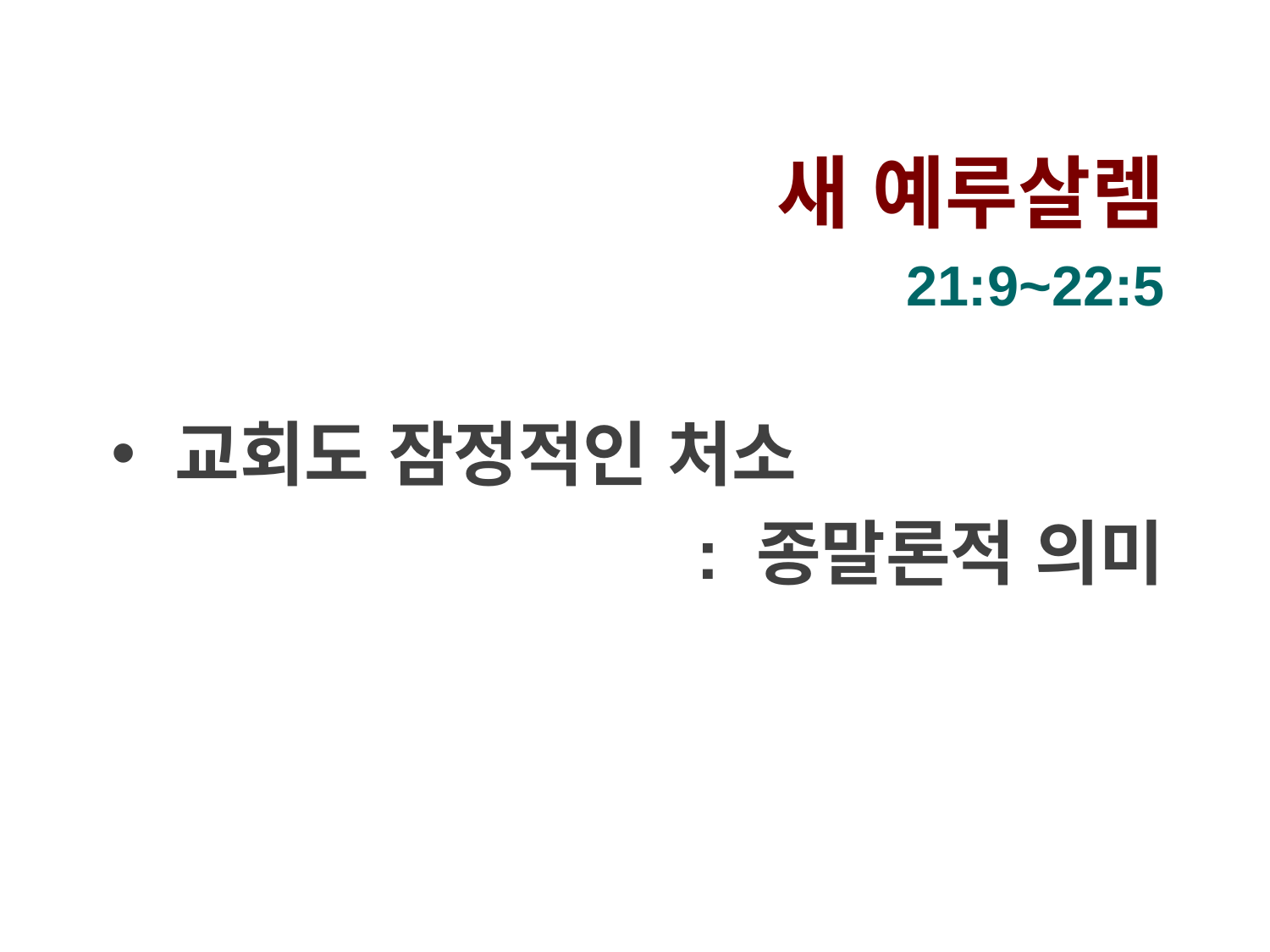

새 예루살렘
21:9~22:5

교회도 잠정적인 처소
: 종말론적 의미